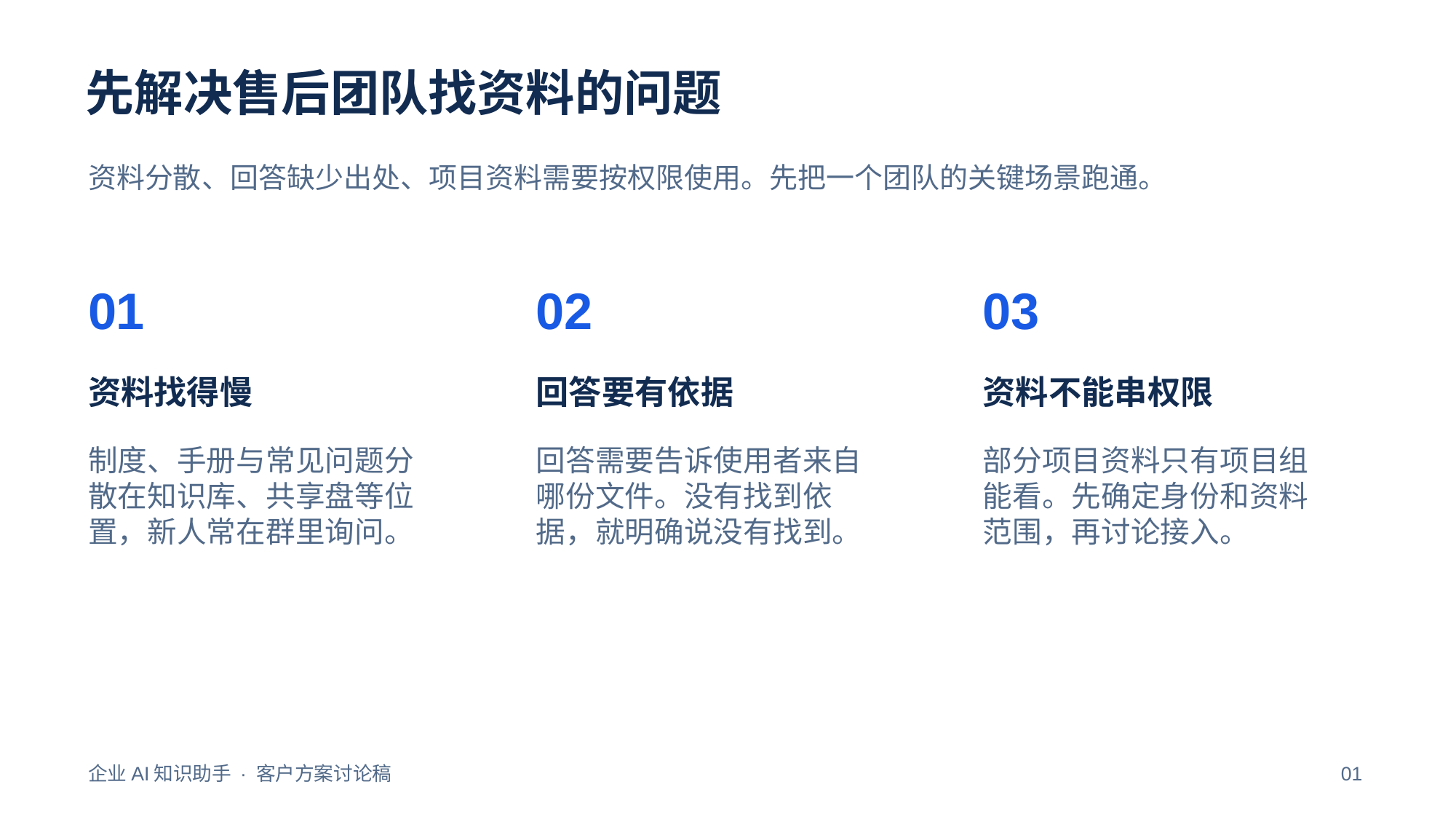

先解决售后团队找资料的问题
资料分散、回答缺少出处、项目资料需要按权限使用。先把一个团队的关键场景跑通。
01
02
03
资料找得慢
回答要有依据
资料不能串权限
制度、手册与常见问题分散在知识库、共享盘等位置，新人常在群里询问。
回答需要告诉使用者来自哪份文件。没有找到依据，就明确说没有找到。
部分项目资料只有项目组能看。先确定身份和资料范围，再讨论接入。
企业AI知识助手 · 客户方案讨论稿
01